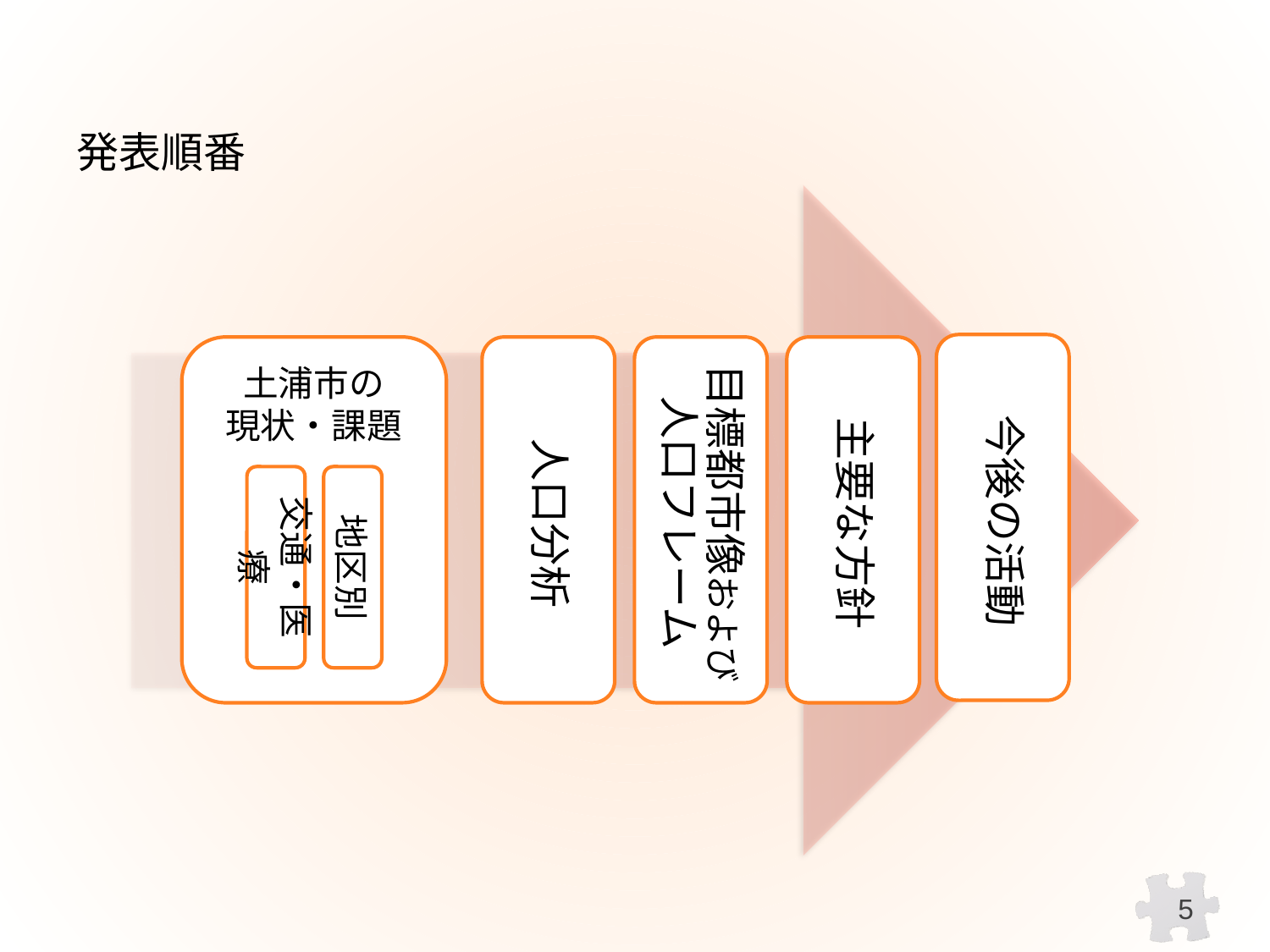

#
発表順番

人口分析
目標都市像および人口フレーム
主要な方針
今後の活動
土浦市の
現状・課題
交通・医療
地区別
5